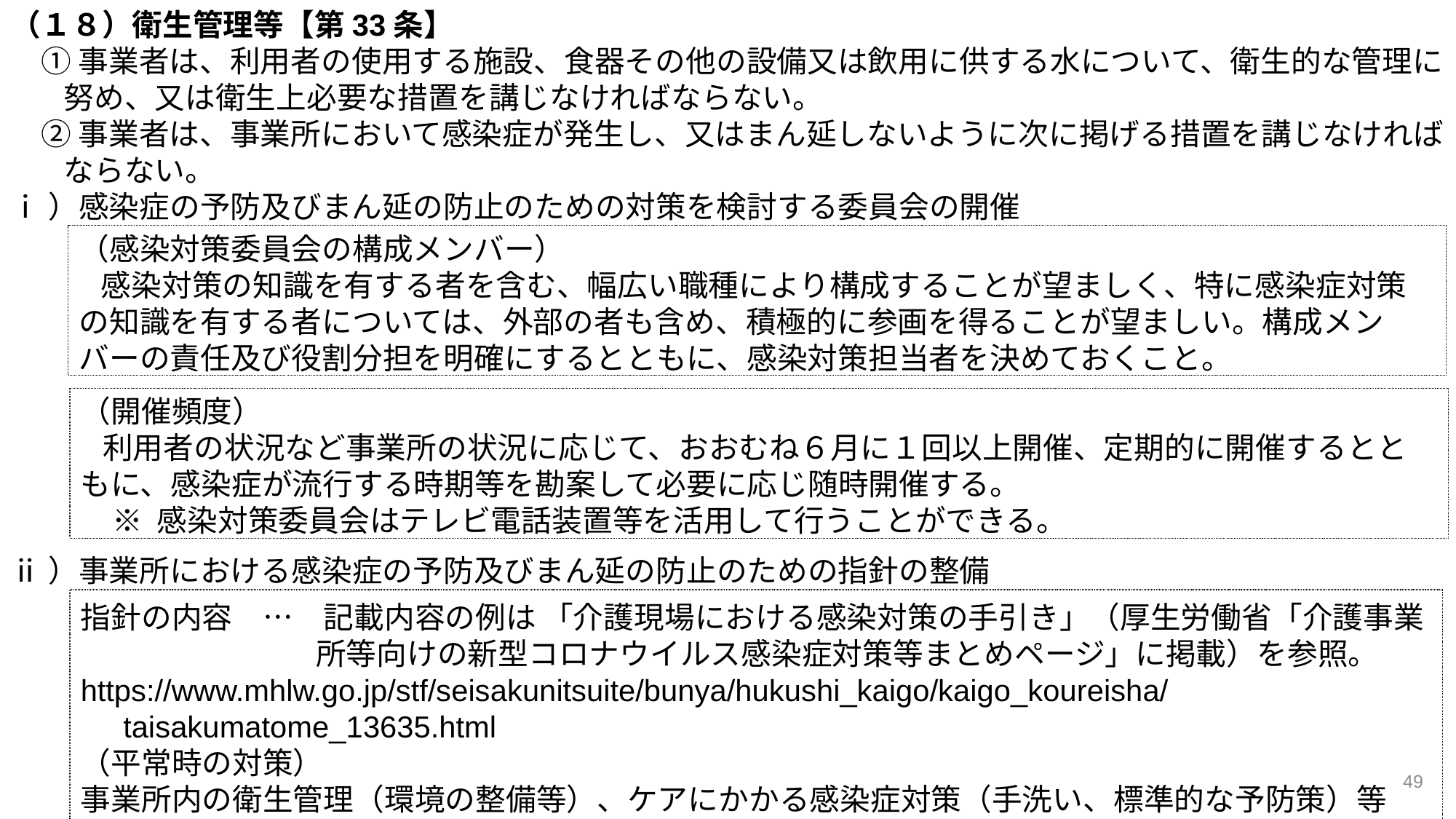

（１８）衛生管理等【第33条】
　① 事業者は、利用者の使用する施設、食器その他の設備又は飲用に供する水について、衛生的な管理に努め、又は衛生上必要な措置を講じなければならない。
　② 事業者は、事業所において感染症が発生し、又はまん延しないように次に掲げる措置を講じなければならない。
ⅰ）感染症の予防及びまん延の防止のための対策を検討する委員会の開催

ⅱ）事業所における感染症の予防及びまん延の防止のための指針の整備

（感染対策委員会の構成メンバー）
感染対策の知識を有する者を含む、幅広い職種により構成することが望ましく、特に感染症対策の知識を有する者については、外部の者も含め、積極的に参画を得ることが望ましい。構成メンバーの責任及び役割分担を明確にするとともに、感染対策担当者を決めておくこと。
（開催頻度）
利用者の状況など事業所の状況に応じて、おおむね６月に１回以上開催、定期的に開催するとともに、感染症が流行する時期等を勘案して必要に応じ随時開催する。
※ 感染対策委員会はテレビ電話装置等を活用して行うことができる。
指針の内容　…　記載内容の例は 「介護現場における感染対策の手引き」（厚生労働省「介護事業所等向けの新型コロナウイルス感染症対策等まとめページ」に掲載）を参照。
https://www.mhlw.go.jp/stf/seisakunitsuite/bunya/hukushi_kaigo/kaigo_koureisha/taisakumatome_13635.html
（平常時の対策）
事業所内の衛生管理（環境の整備等）、ケアにかかる感染症対策（手洗い、標準的な予防策）等

49